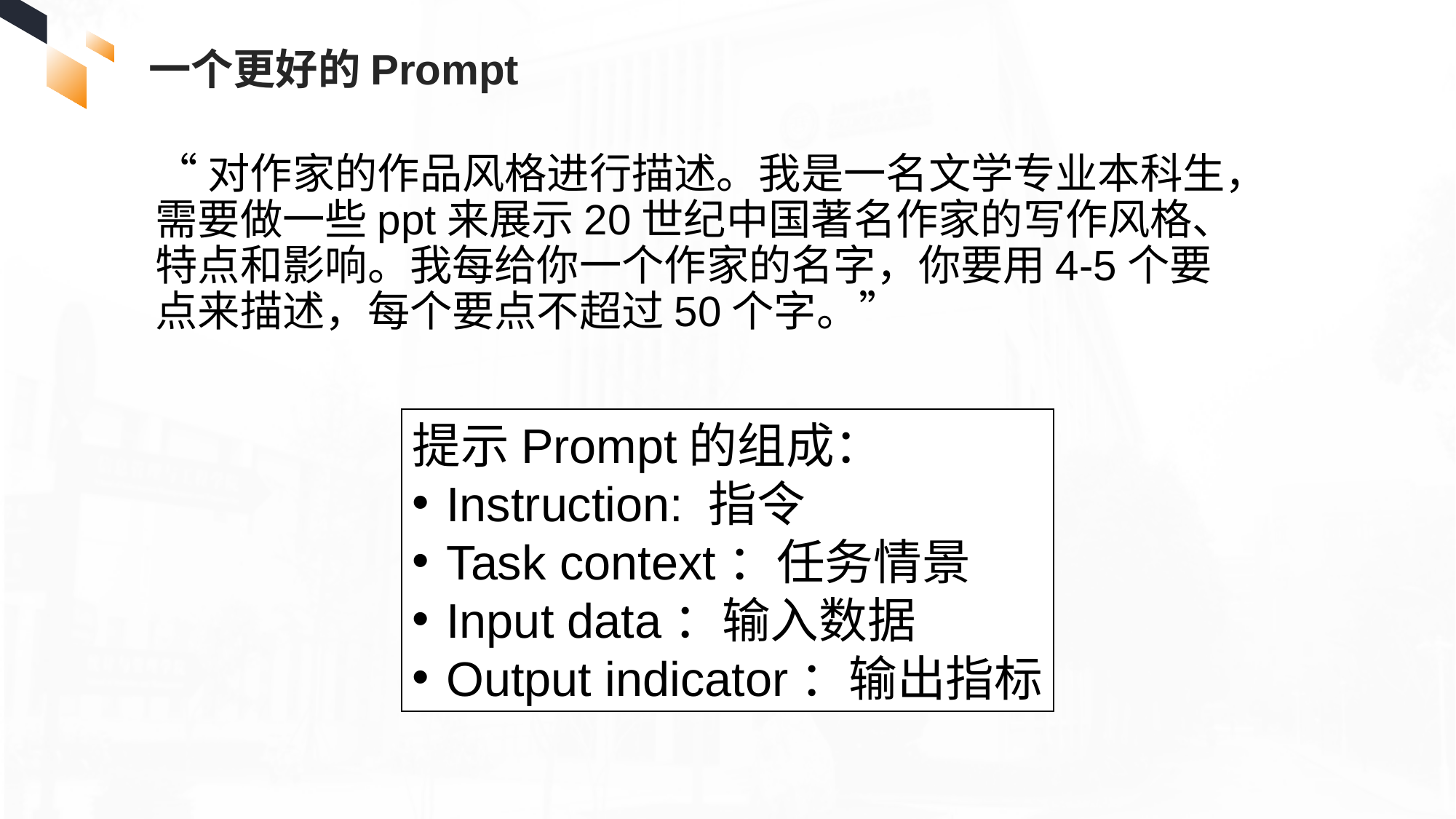

一个更好的Prompt
“对作家的作品风格进行描述。我是一名文学专业本科生，需要做一些ppt来展示20世纪中国著名作家的写作风格、特点和影响。我每给你一个作家的名字，你要用4-5个要点来描述，每个要点不超过50个字。”

提示Prompt的组成：
Instruction: 指令
Task context：任务情景
Input data：输入数据
Output indicator：输出指标